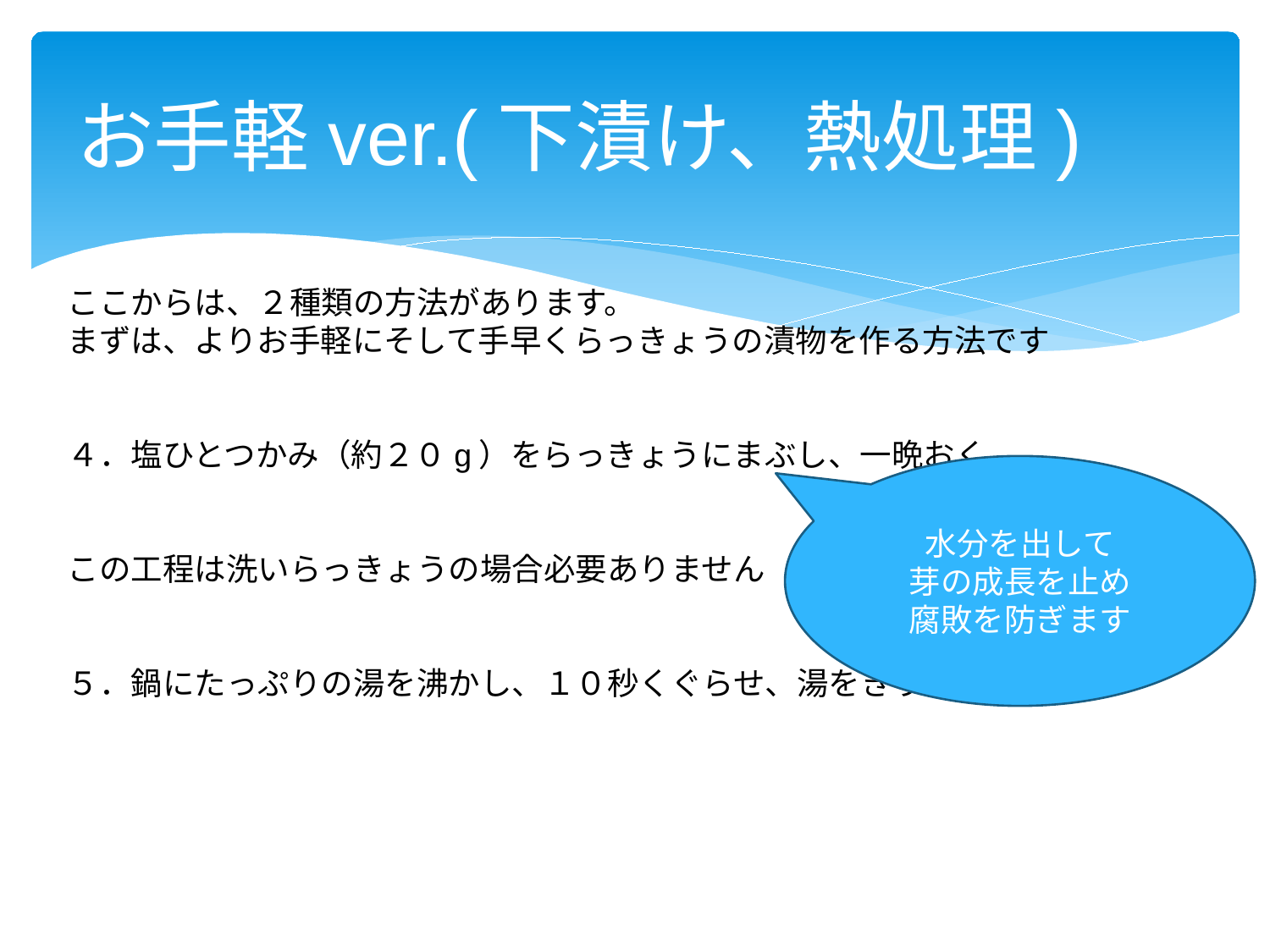

# お手軽ver.(下漬け、熱処理)
ここからは、２種類の方法があります。
まずは、よりお手軽にそして手早くらっきょうの漬物を作る方法です

４．塩ひとつかみ（約２０g）をらっきょうにまぶし、一晩おく

この工程は洗いらっきょうの場合必要ありません

５．鍋にたっぷりの湯を沸かし、１０秒くぐらせ、湯をきり冷ます
水分を出して
芽の成長を止め
腐敗を防ぎます